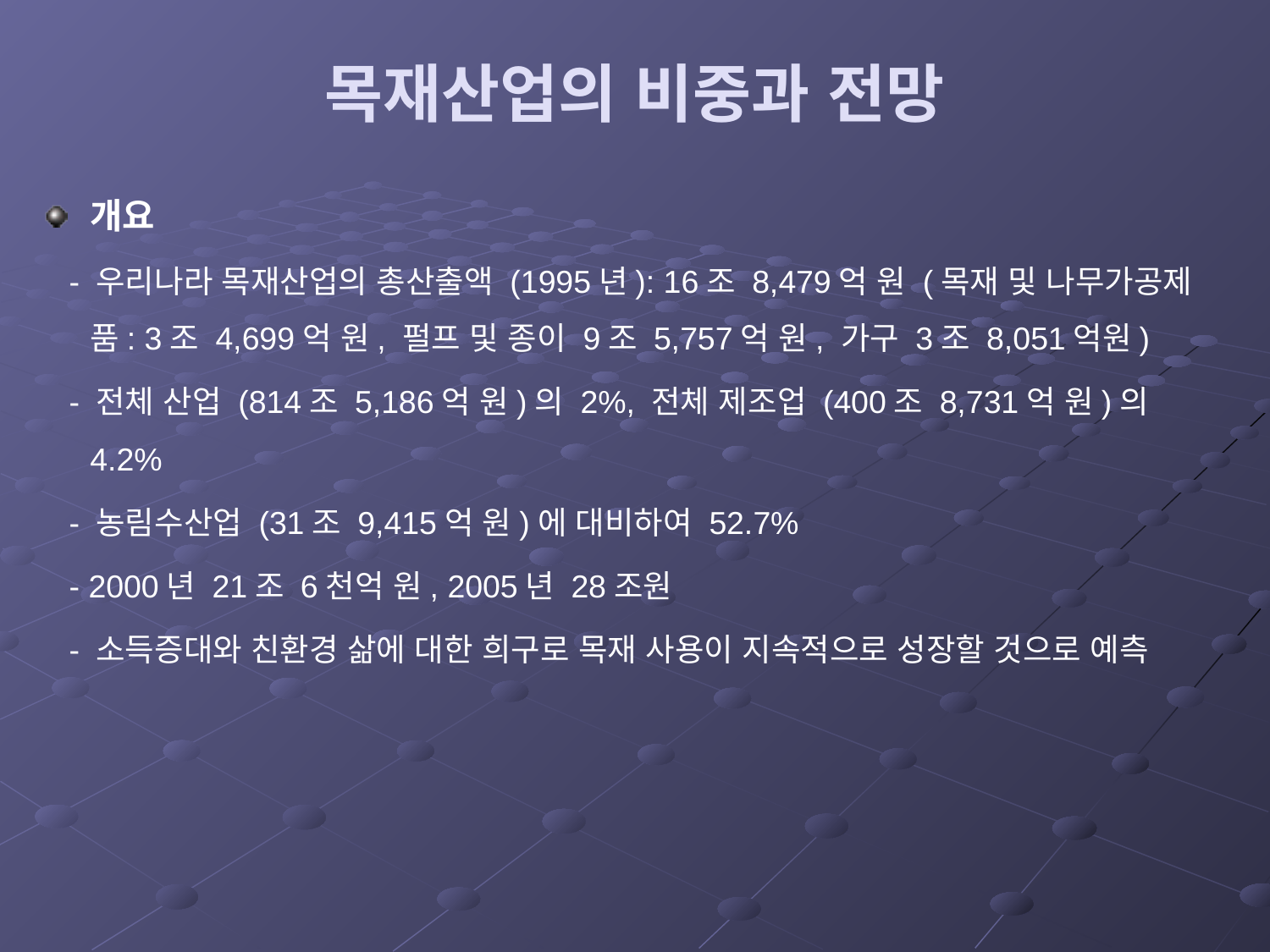

# 목재산업의 비중과 전망
개요
   - 우리나라 목재산업의 총산출액 (1995년): 16조 8,479억 원 (목재 및 나무가공제품: 3조 4,699억 원, 펄프 및 종이 9조 5,757억 원, 가구 3조 8,051억원)
   - 전체 산업 (814조 5,186억 원)의 2%, 전체 제조업 (400조 8,731억 원)의 4.2%
   - 농림수산업 (31조 9,415억 원)에 대비하여 52.7%
   - 2000년 21조 6천억 원, 2005년 28조원
   - 소득증대와 친환경 삶에 대한 희구로 목재 사용이 지속적으로 성장할 것으로 예측